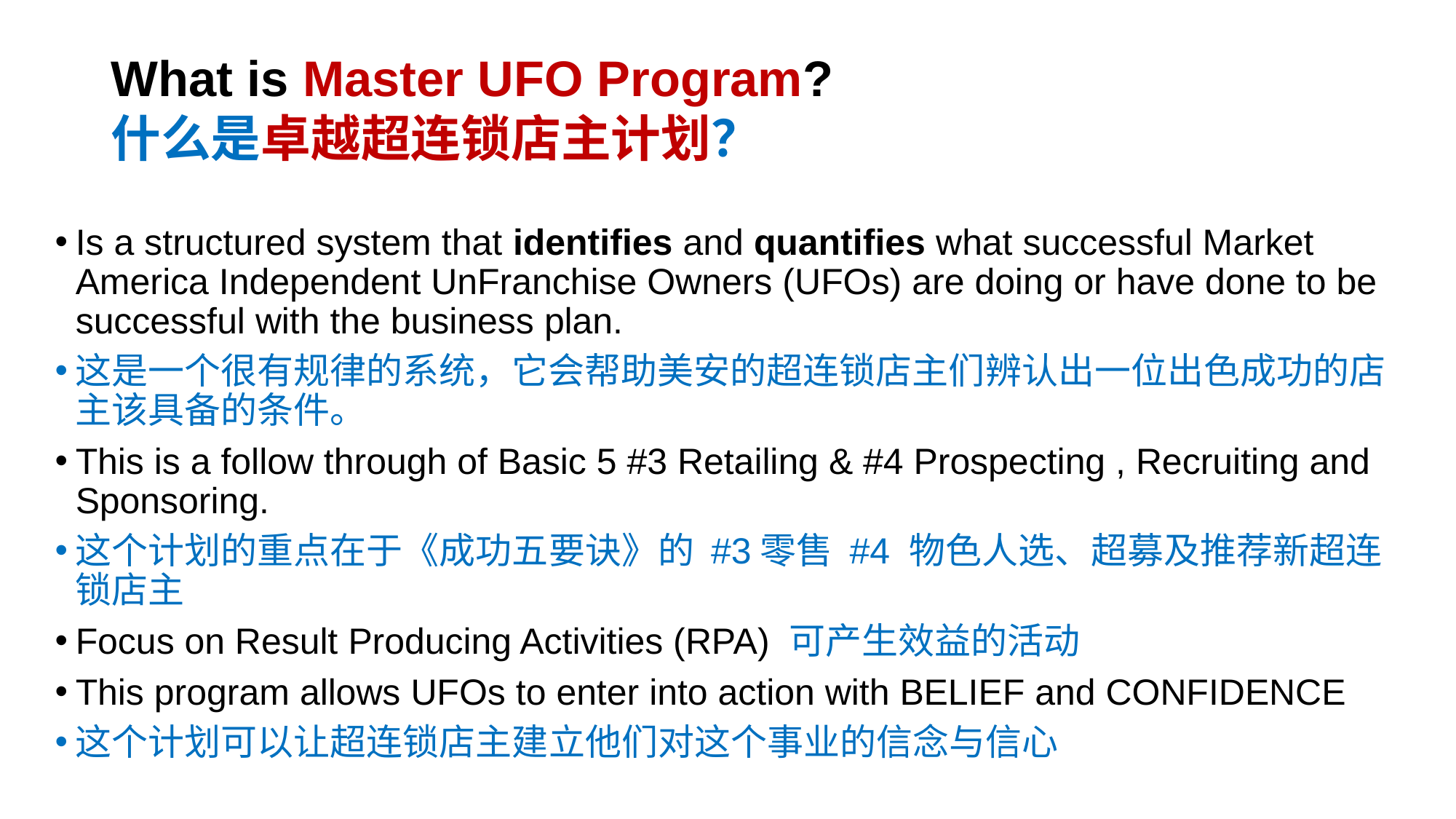

# What is Master UFO Program? 什么是卓越超连锁店主计划？
Is a structured system that identifies and quantifies what successful Market America Independent UnFranchise Owners (UFOs) are doing or have done to be successful with the business plan.
这是一个很有规律的系统，它会帮助美安的超连锁店主们辨认出一位出色成功的店主该具备的条件。
This is a follow through of Basic 5 #3 Retailing & #4 Prospecting , Recruiting and Sponsoring.
这个计划的重点在于《成功五要诀》的 #3零售 #4 物色人选、超募及推荐新超连锁店主
Focus on Result Producing Activities (RPA) 可产生效益的活动
This program allows UFOs to enter into action with BELIEF and CONFIDENCE
这个计划可以让超连锁店主建立他们对这个事业的信念与信心